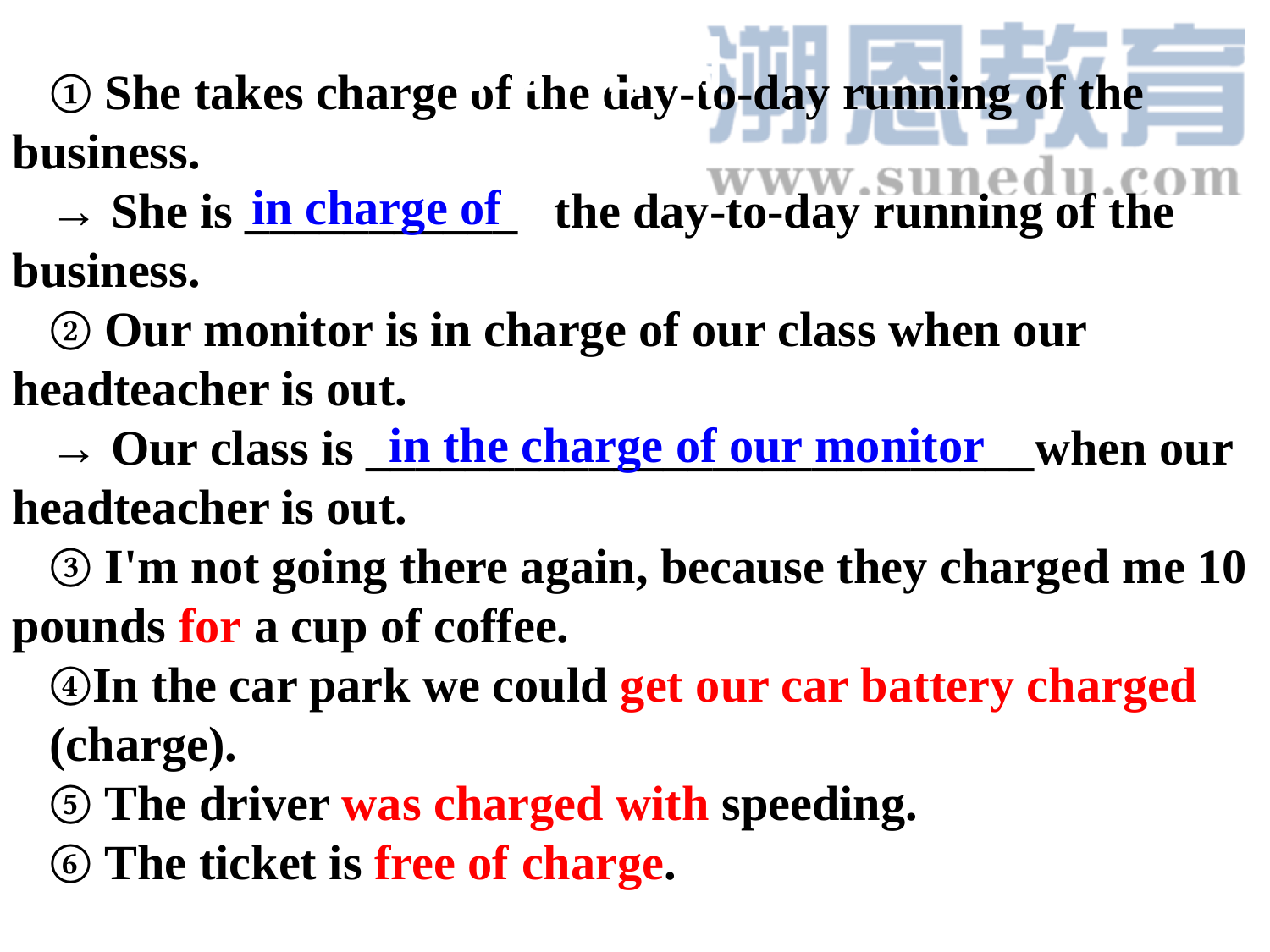

巧 学 活 用
① She takes charge of the day-to-day running of the business.
→ She is ___________   the day-to-day running of the business.
② Our monitor is in charge of our class when our headteacher is out.
→ Our class is ___________________________when our headteacher is out.
③ I'm not going there again, because they charged me 10 pounds for a cup of coffee.
④In the car park we could get our car battery charged
(charge).
⑤ The driver was charged with speeding.
⑥ The ticket is free of charge.
in charge of
in the charge of our monitor